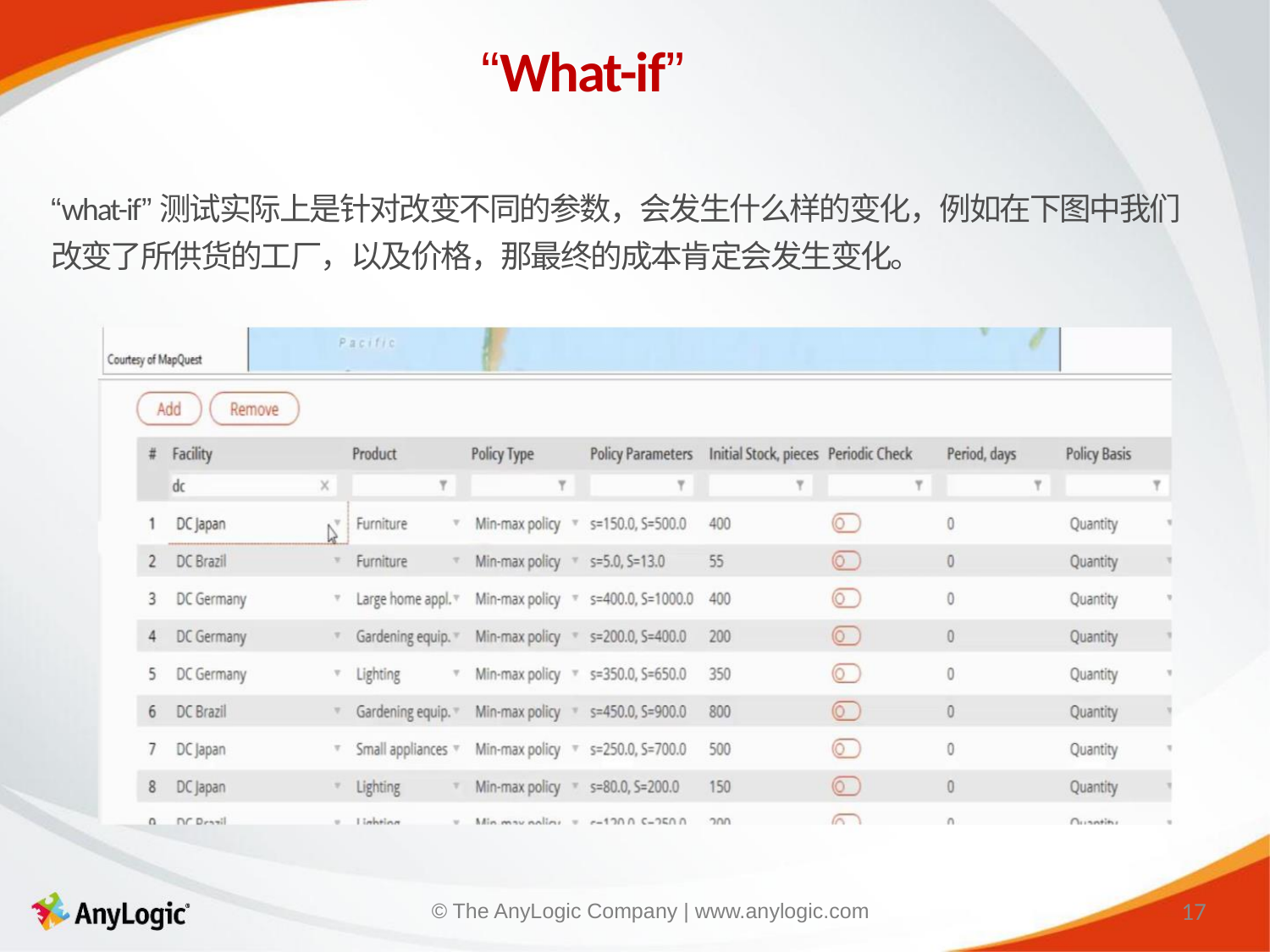

“What-if”
“what-if”测试实际上是针对改变不同的参数，会发生什么样的变化，例如在下图中我们
改变了所供货的工厂，以及价格，那最终的成本肯定会发生变化。
17
© The AnyLogic Company | www.anylogic.com